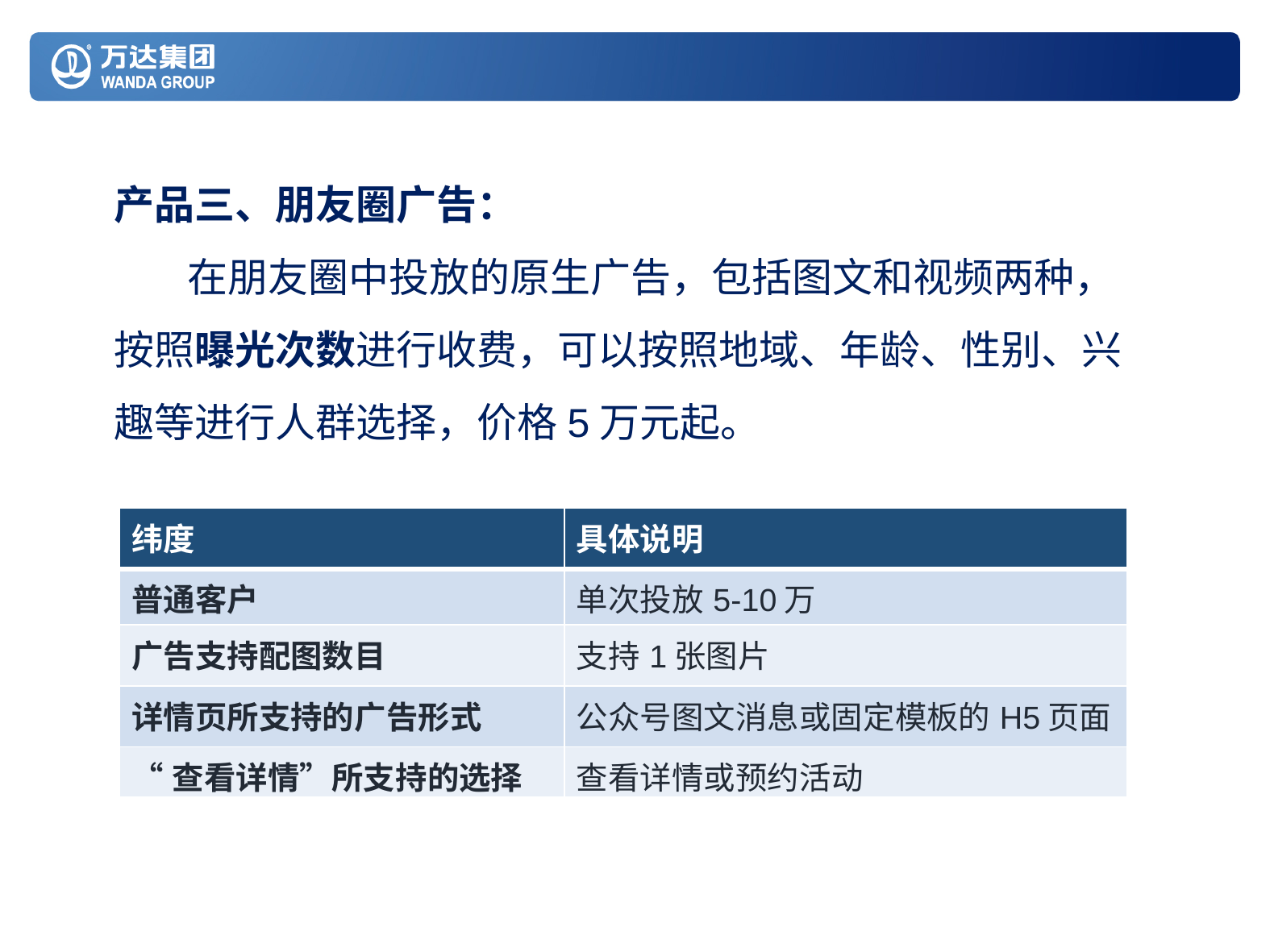

产品三、朋友圈广告：
       在朋友圈中投放的原生广告，包括图文和视频两种，按照曝光次数进行收费，可以按照地域、年龄、性别、兴趣等进行人群选择，价格5万元起。

| 纬度 | 具体说明 |
| --- | --- |
| 普通客户 | 单次投放5-10万 |
| 广告支持配图数目 | 支持1张图片 |
| 详情页所支持的广告形式 | 公众号图文消息或固定模板的H5页面 |
| “查看详情”所支持的选择 | 查看详情或预约活动 |